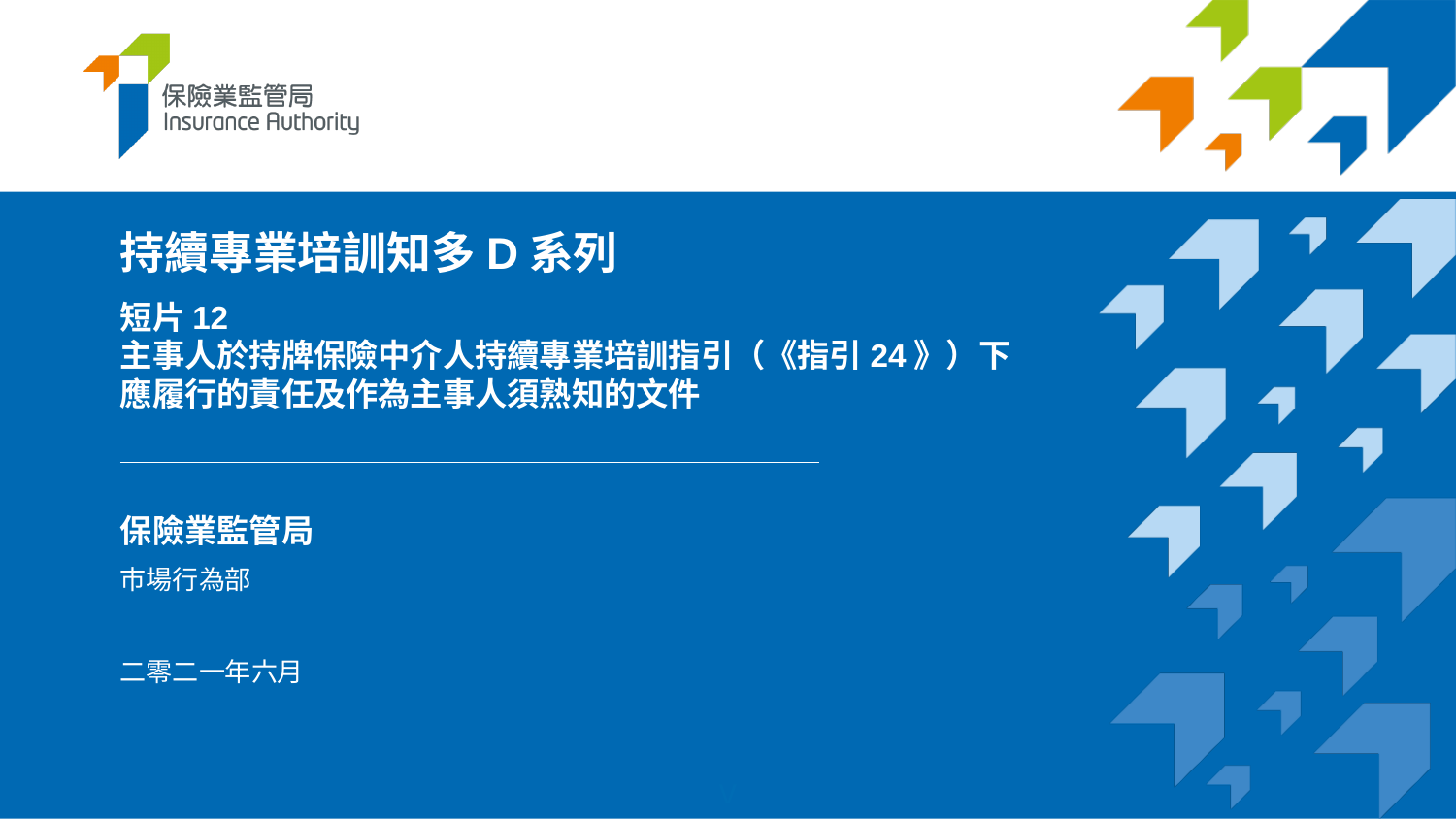

持續專業培訓知多D系列
短片12
主事人於持牌保險中介人持續專業培訓指引（《指引24》）下應履行的責任及作為主事人須熟知的文件
保險業監管局
市場行為部
二零二一年六月